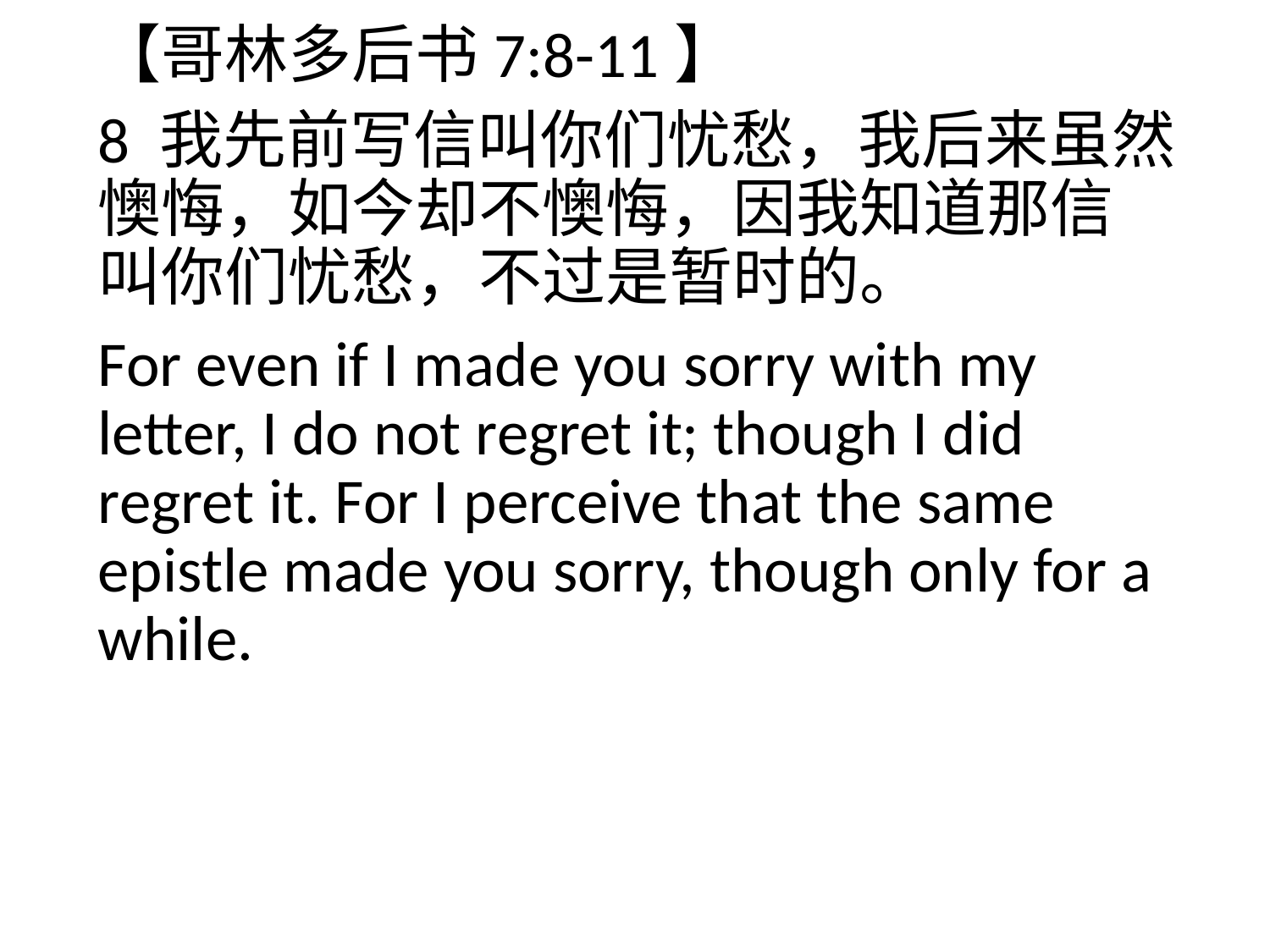

【哥林多后书7:8-11】
8 我先前写信叫你们忧愁，我后来虽然懊悔，如今却不懊悔，因我知道那信叫你们忧愁，不过是暂时的。
For even if I made you sorry with my letter, I do not regret it; though I did regret it. For I perceive that the same epistle made you sorry, though only for a while.